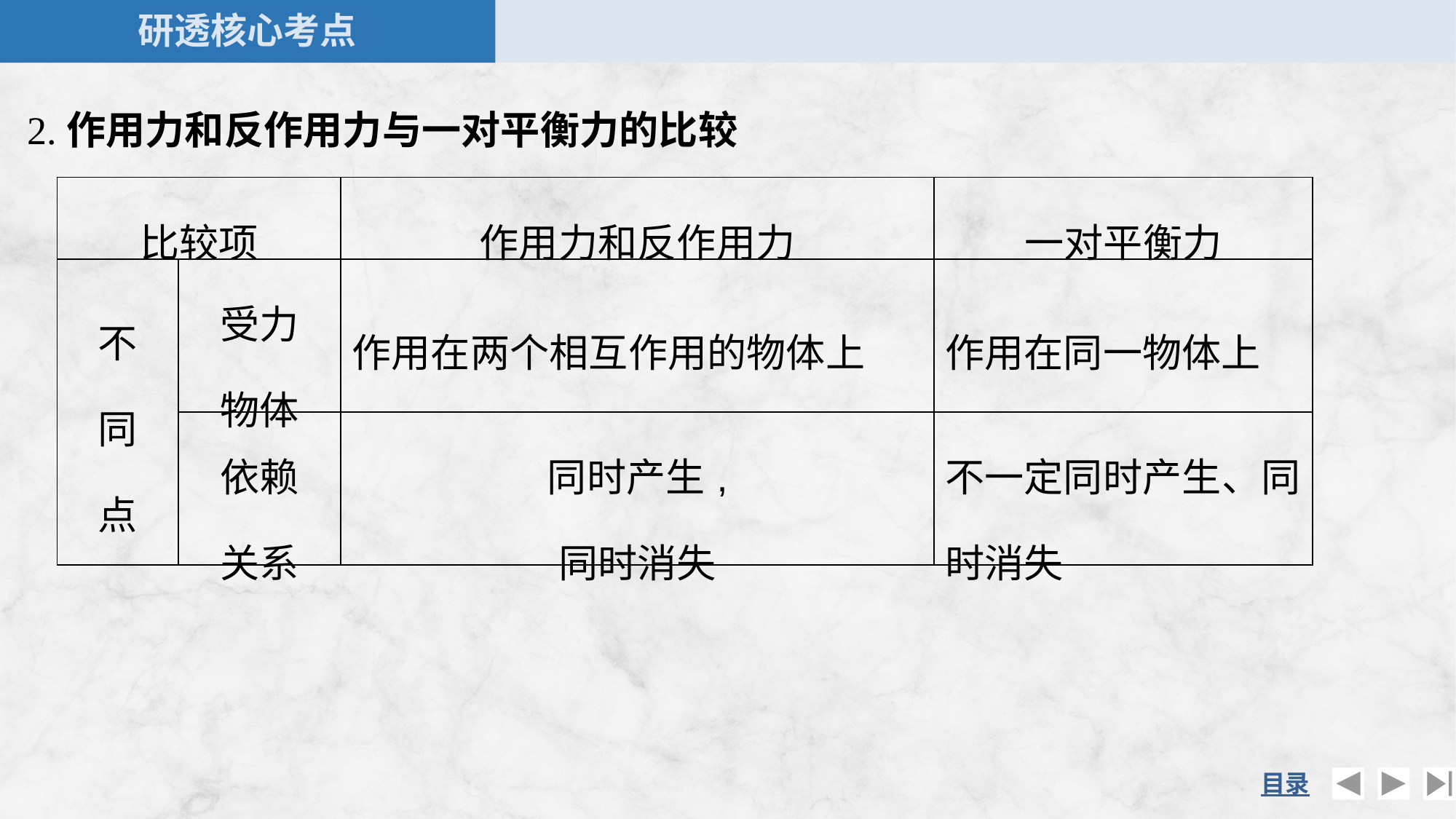

2.作用力和反作用力与一对平衡力的比较
| 比较项 |  | 作用力和反作用力 | 一对平衡力 |
| --- | --- | --- | --- |
| 不 同 点 | 受力 物体 | 作用在两个相互作用的物体上 | 作用在同一物体上 |
|  | 依赖 关系 | 同时产生, 同时消失 | 不一定同时产生、同时消失 |